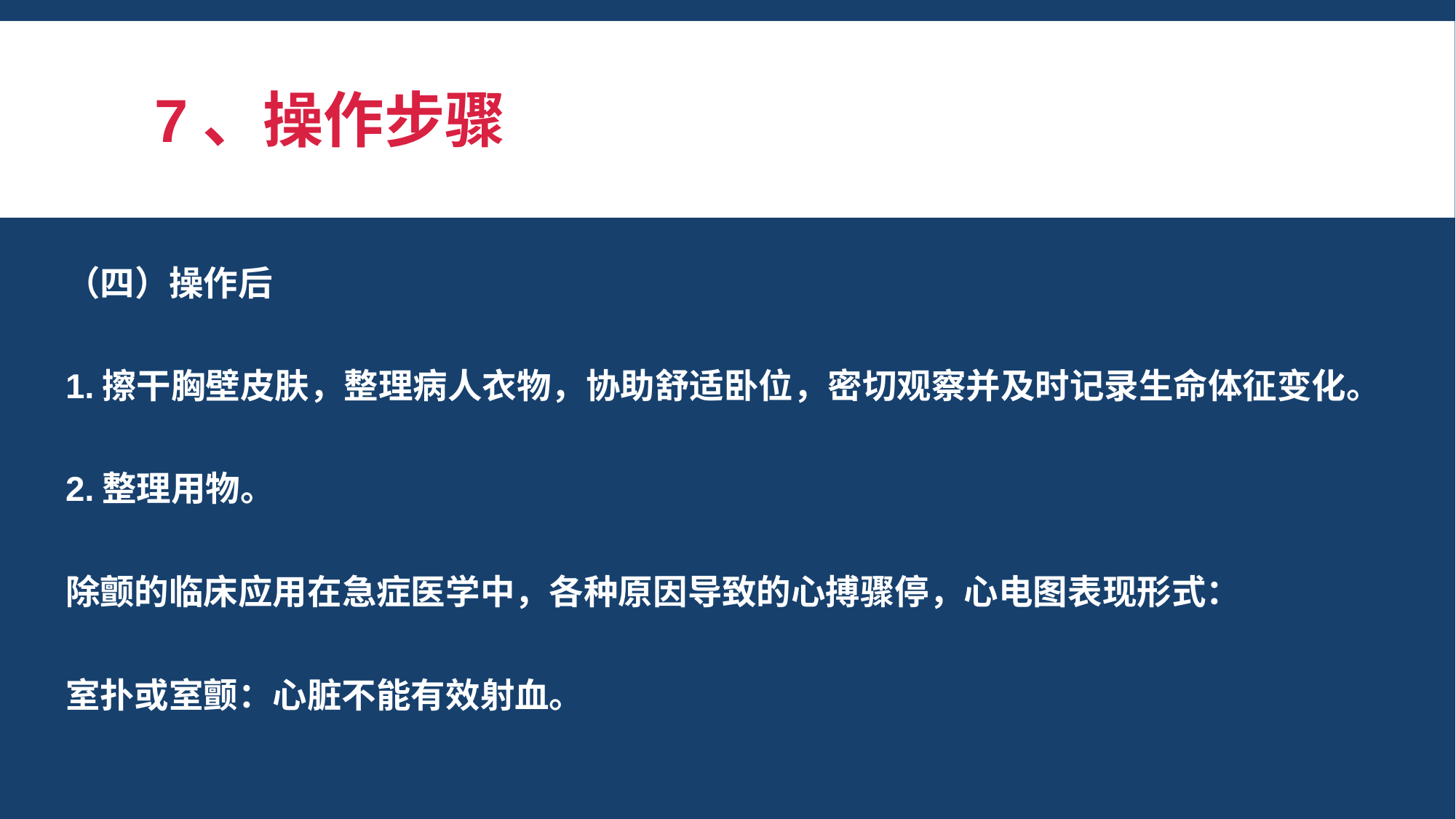

# 7、操作步骤
（四）操作后
1.擦干胸壁皮肤，整理病人衣物，协助舒适卧位，密切观察并及时记录生命体征变化。
2.整理用物。
除颤的临床应用在急症医学中，各种原因导致的心搏骤停，心电图表现形式：
室扑或室颤：心脏不能有效射血。